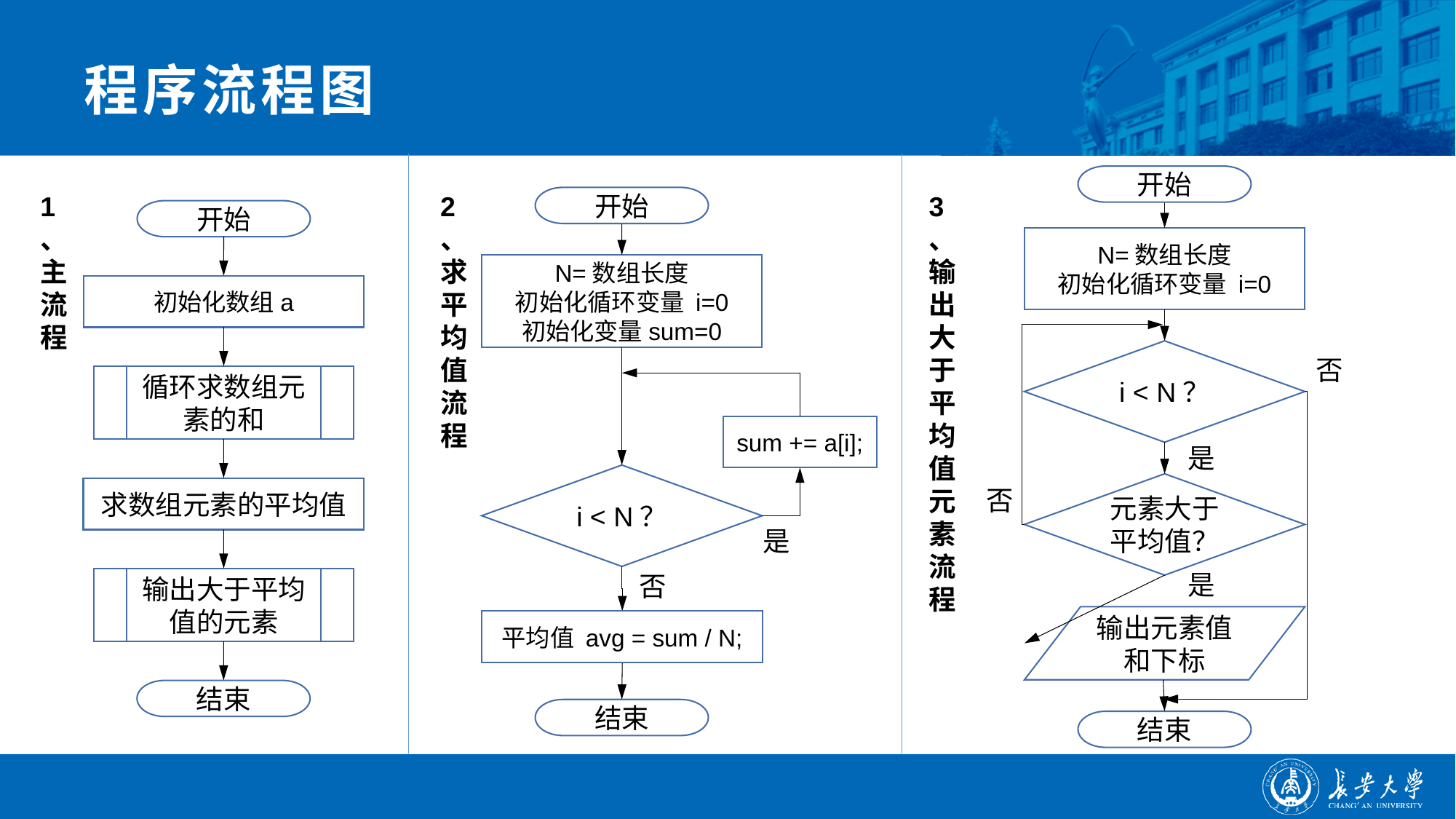

# 程序流程图
开始
1、
主流程
2、求平均值流程
3、输出大于平均值元素流程
开始
开始
N=数组长度
初始化循环变量 i=0
N=数组长度
初始化循环变量 i=0
初始化变量sum=0
初始化数组a
i < N？
否
循环求数组元素的和
sum += a[i];
是
i < N？
元素大于平均值？
求数组元素的平均值
否
是
是
否
输出大于平均值的元素
输出元素值和下标
平均值 avg = sum / N;
结束
结束
结束